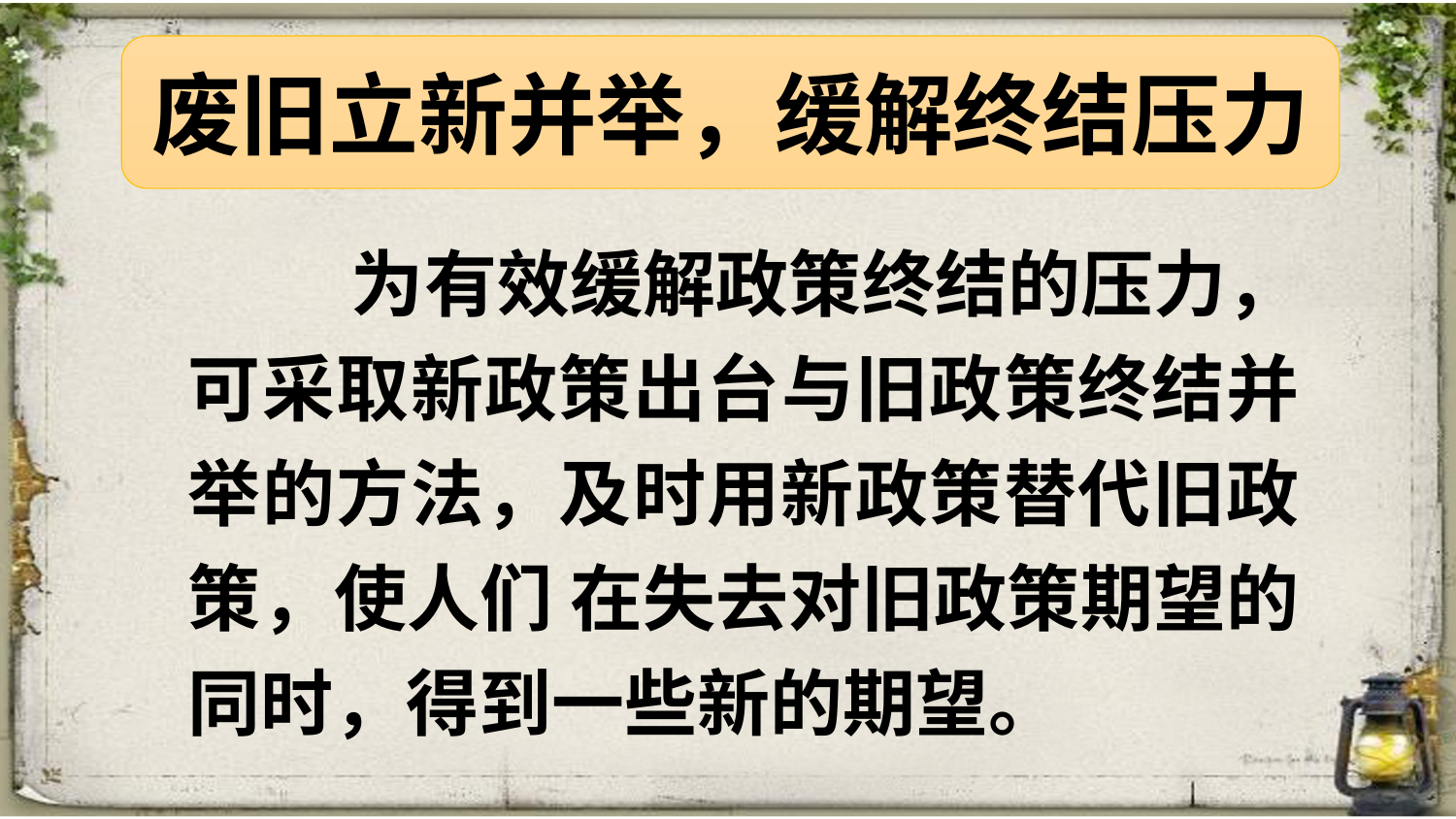

废旧立新并举，缓解终结压力
          为有效缓解政策终结的压力，可采取新政策出台与旧政策终结并举的方法，及时用新政策替代旧政策，使人们 在失去对旧政策期望的同时，得到一些新的期望。